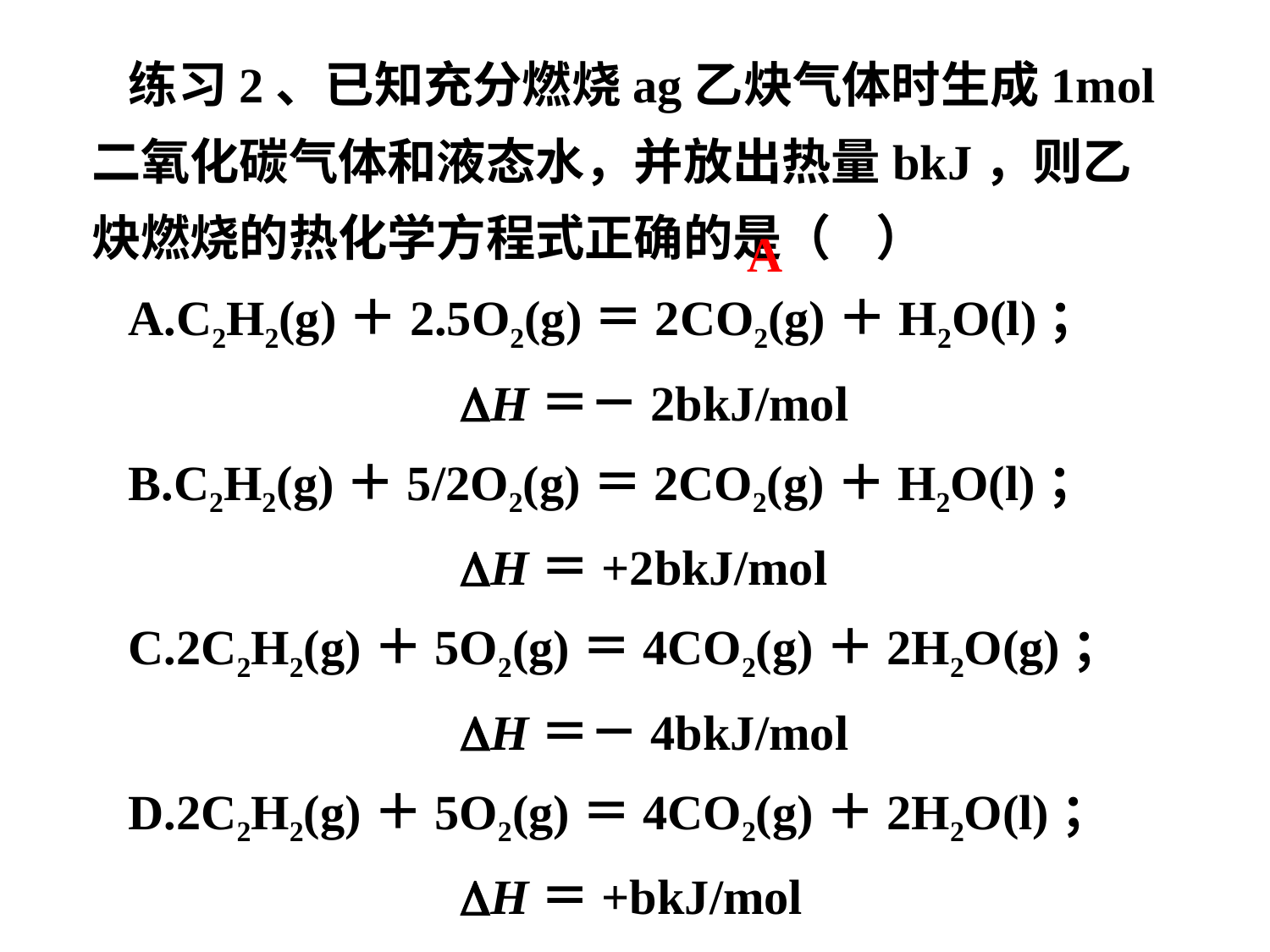

练习2、已知充分燃烧ag乙炔气体时生成1mol二氧化碳气体和液态水，并放出热量bkJ，则乙炔燃烧的热化学方程式正确的是（    ）
A.C2H2(g)＋2.5O2(g)＝2CO2(g)＋H2O(l)；
                           ΔH＝－2bkJ/mol
B.C2H2(g)＋5/2O2(g)＝2CO2(g)＋H2O(l)；
                           ΔH＝+2bkJ/mol
C.2C2H2(g)＋5O2(g)＝4CO2(g)＋2H2O(g)；
                           ΔH＝－4bkJ/mol
D.2C2H2(g)＋5O2(g)＝4CO2(g)＋2H2O(l)；
                           ΔH＝+bkJ/mol
A